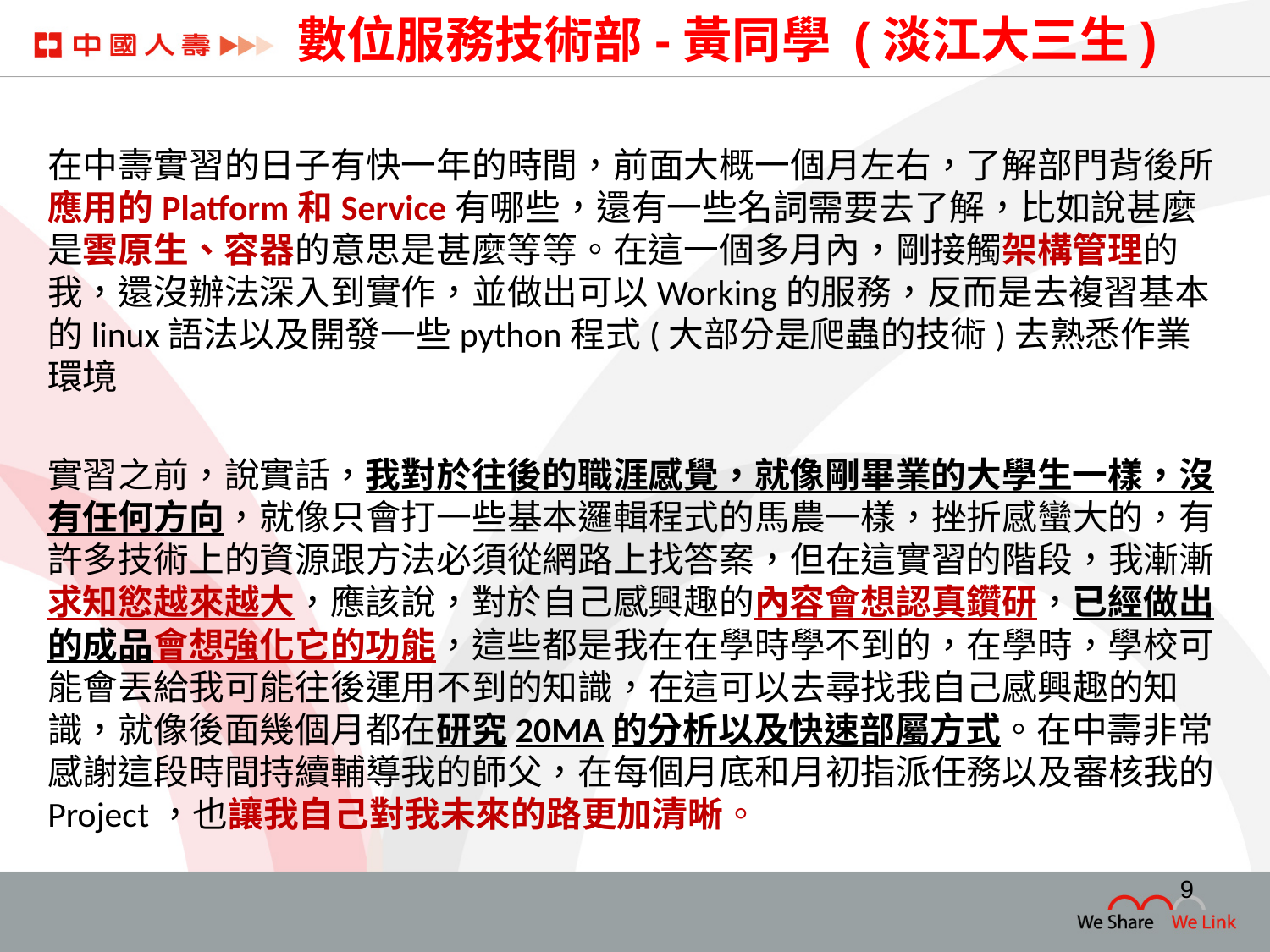

# 數位服務技術部-黃同學 (淡江大三生)
在中壽實習的日子有快一年的時間，前面大概一個月左右，了解部門背後所應用的Platform和Service有哪些，還有一些名詞需要去了解，比如說甚麼是雲原生、容器的意思是甚麼等等。在這一個多月內，剛接觸架構管理的我，還沒辦法深入到實作，並做出可以Working的服務，反而是去複習基本的linux語法以及開發一些python程式(大部分是爬蟲的技術)去熟悉作業環境

實習之前，說實話，我對於往後的職涯感覺，就像剛畢業的大學生一樣，沒有任何方向，就像只會打一些基本邏輯程式的馬農一樣，挫折感蠻大的，有許多技術上的資源跟方法必須從網路上找答案，但在這實習的階段，我漸漸求知慾越來越大，應該說，對於自己感興趣的內容會想認真鑽研，已經做出的成品會想強化它的功能，這些都是我在在學時學不到的，在學時，學校可能會丟給我可能往後運用不到的知識，在這可以去尋找我自己感興趣的知識，就像後面幾個月都在研究20MA的分析以及快速部屬方式。在中壽非常感謝這段時間持續輔導我的師父，在每個月底和月初指派任務以及審核我的Project，也讓我自己對我未來的路更加清晰。

9